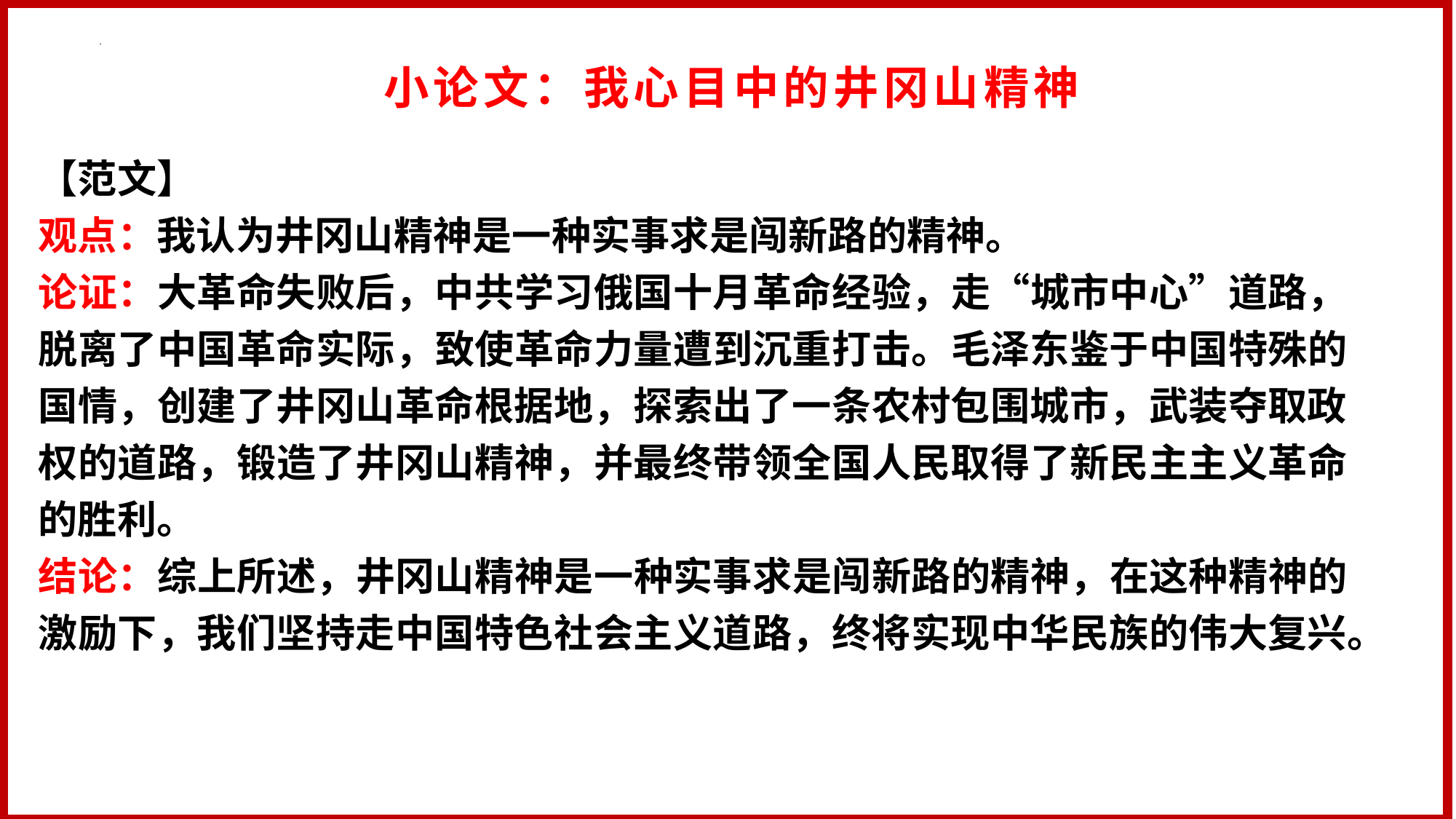

小论文：我心目中的井冈山精神
【范文】
观点：我认为井冈山精神是一种实事求是闯新路的精神。
论证：大革命失败后，中共学习俄国十月革命经验，走“城市中心”道路，脱离了中国革命实际，致使革命力量遭到沉重打击。毛泽东鉴于中国特殊的国情，创建了井冈山革命根据地，探索出了一条农村包围城市，武装夺取政权的道路，锻造了井冈山精神，并最终带领全国人民取得了新民主主义革命的胜利。
结论：综上所述，井冈山精神是一种实事求是闯新路的精神，在这种精神的激励下，我们坚持走中国特色社会主义道路，终将实现中华民族的伟大复兴。